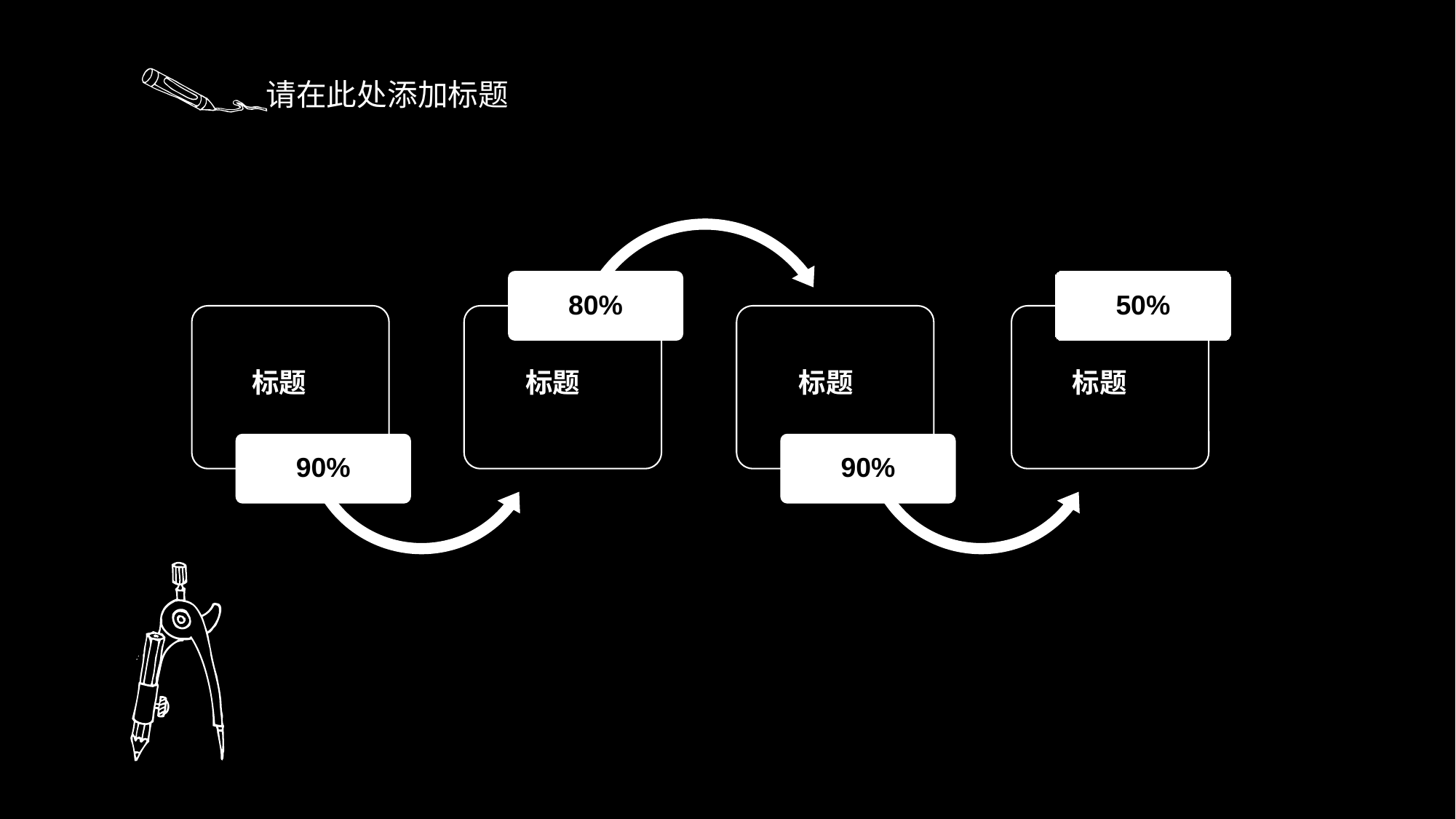

请在此处添加标题

80%
50%

标题
标题
标题
标题
90%
90%